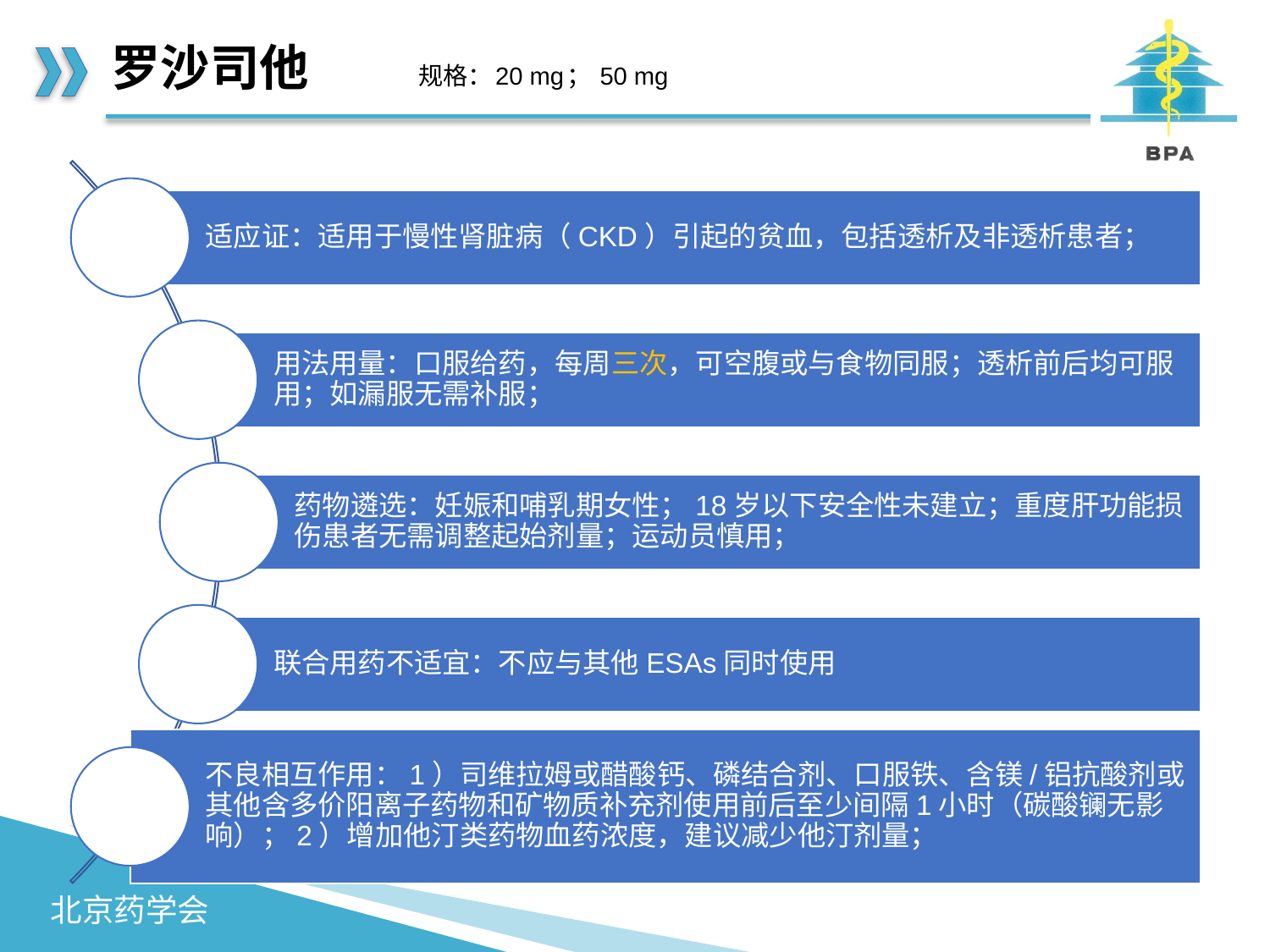

# 罗沙司他
规格：20 mg； 50 mg

适应证：适用于慢性肾脏病（CKD）引起的贫血，包括透析及非透析患者；
用法用量：口服给药，每周三次，可空腹或与食物同服；透析前后均可服用；如漏服无需补服；
药物遴选：妊娠和哺乳期女性；18岁以下安全性未建立；重度肝功能损伤患者无需调整起始剂量；运动员慎用；
联合用药不适宜：不应与其他ESAs同时使用
不良相互作用：1）司维拉姆或醋酸钙、磷结合剂、口服铁、含镁/铝抗酸剂或其他含多价阳离子药物和矿物质补充剂使用前后至少间隔1小时（碳酸镧无影响）；2）增加他汀类药物血药浓度，建议减少他汀剂量；